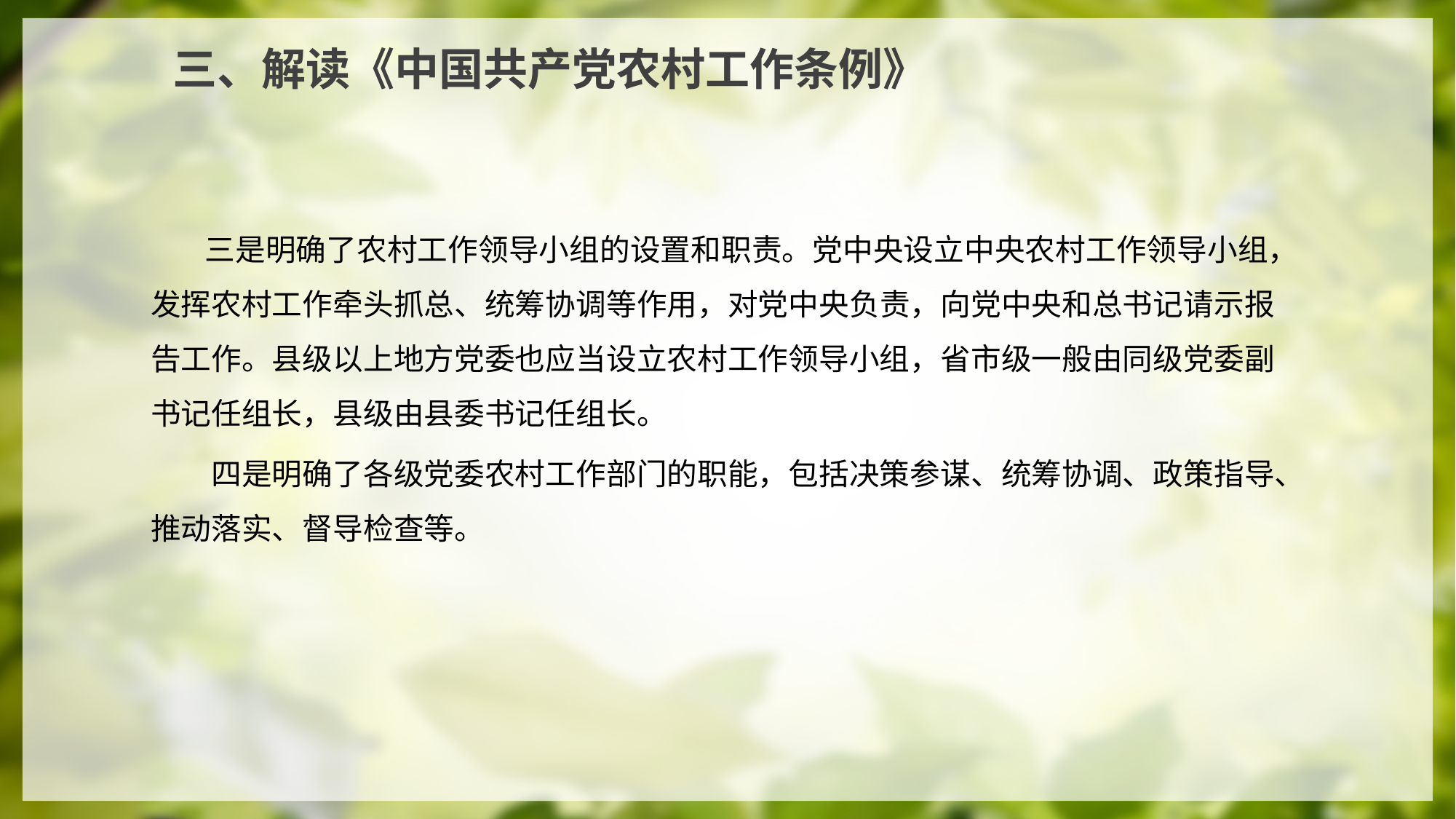

三、解读《中国共产党农村工作条例》
       三是明确了农村工作领导小组的设置和职责。党中央设立中央农村工作领导小组，发挥农村工作牵头抓总、统筹协调等作用，对党中央负责，向党中央和总书记请示报告工作。县级以上地方党委也应当设立农村工作领导小组，省市级一般由同级党委副书记任组长，县级由县委书记任组长。
　　四是明确了各级党委农村工作部门的职能，包括决策参谋、统筹协调、政策指导、推动落实、督导检查等。